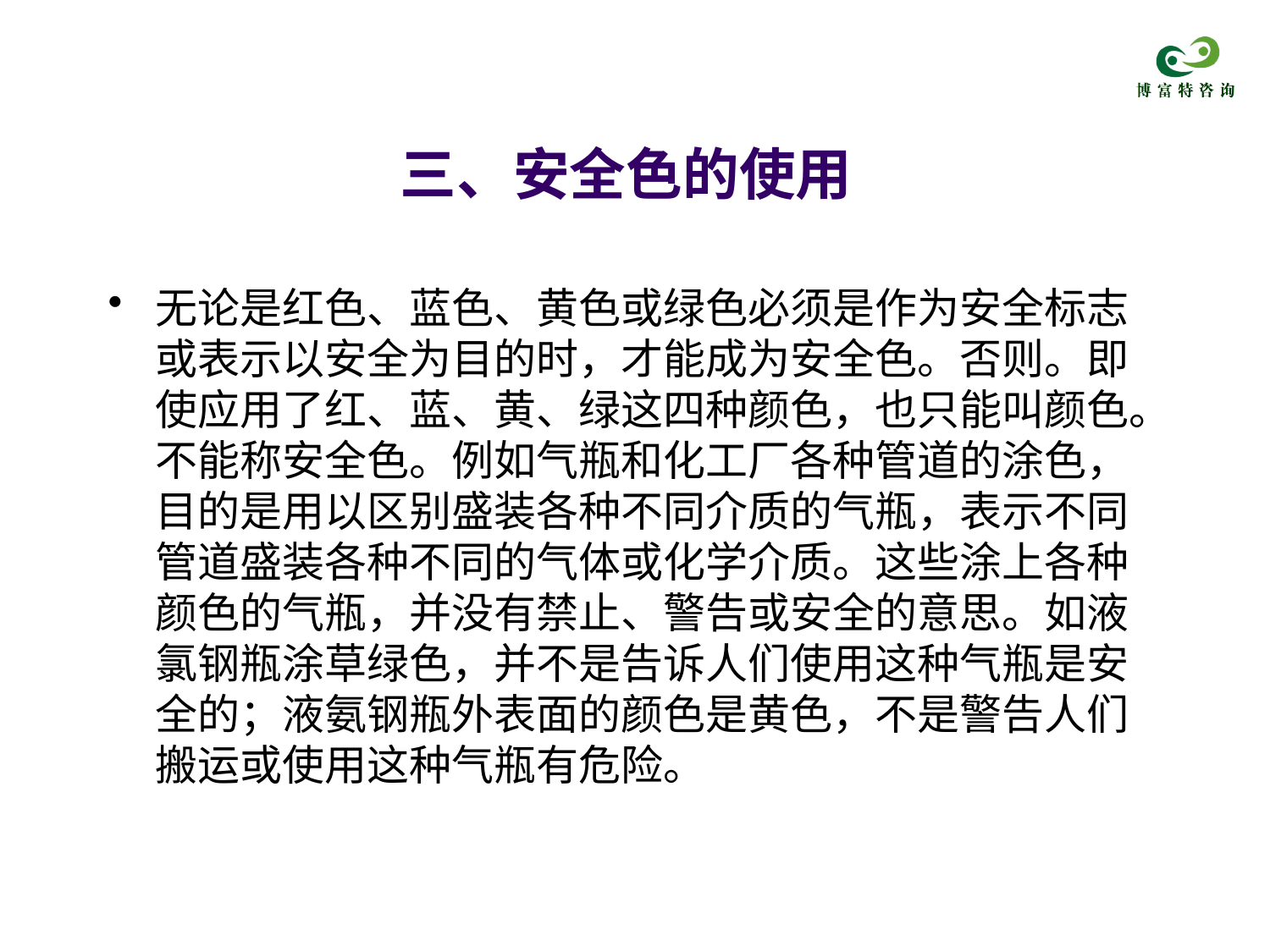

# 三、安全色的使用
无论是红色、蓝色、黄色或绿色必须是作为安全标志或表示以安全为目的时，才能成为安全色。否则。即使应用了红、蓝、黄、绿这四种颜色，也只能叫颜色。不能称安全色。例如气瓶和化工厂各种管道的涂色，目的是用以区别盛装各种不同介质的气瓶，表示不同管道盛装各种不同的气体或化学介质。这些涂上各种颜色的气瓶，并没有禁止、警告或安全的意思。如液氯钢瓶涂草绿色，并不是告诉人们使用这种气瓶是安全的；液氨钢瓶外表面的颜色是黄色，不是警告人们搬运或使用这种气瓶有危险。